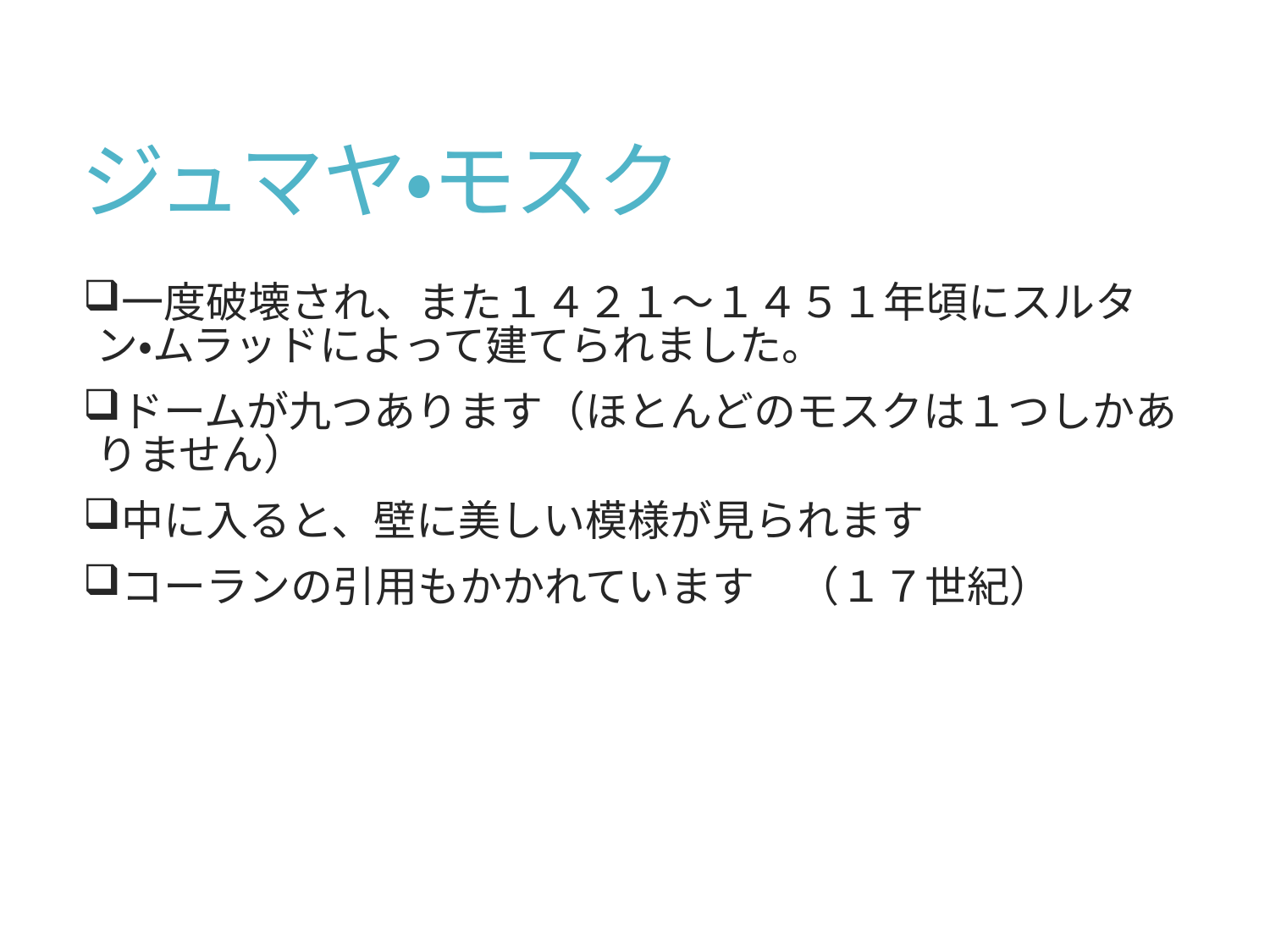

# ジュマヤ・モスク
一度破壊され、また１４２１～１４５１年頃にスルタン・ムラッドによって建てられました。
ドームが九つあります（ほとんどのモスクは１つしかありません）
中に入ると、壁に美しい模様が見られます
コーランの引用もかかれています　（１７世紀）